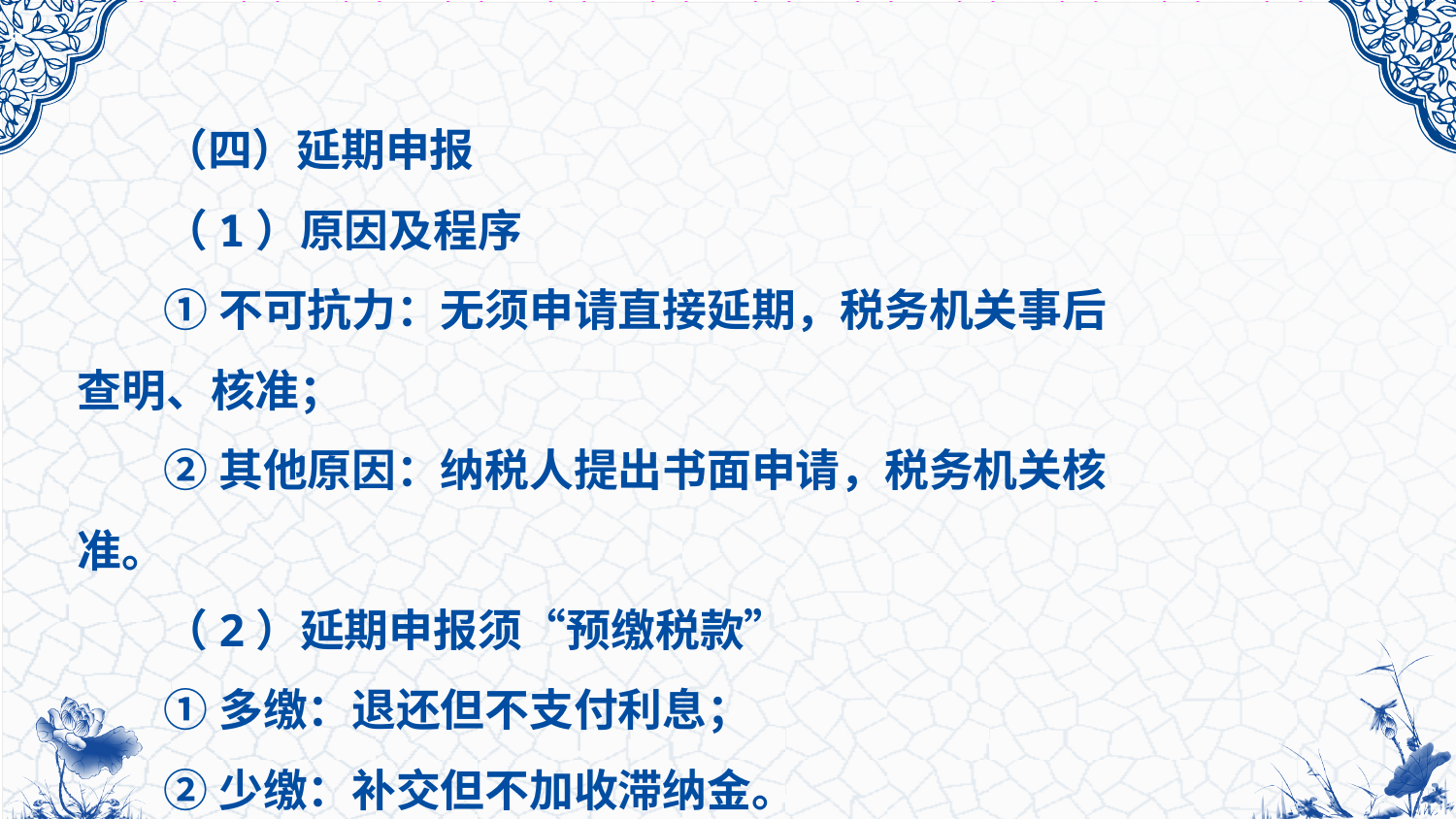

（四）延期申报
（1）原因及程序
①不可抗力：无须申请直接延期，税务机关事后查明、核准；
②其他原因：纳税人提出书面申请，税务机关核准。
（2）延期申报须“预缴税款”
①多缴：退还但不支付利息；
②少缴：补交但不加收滞纳金。